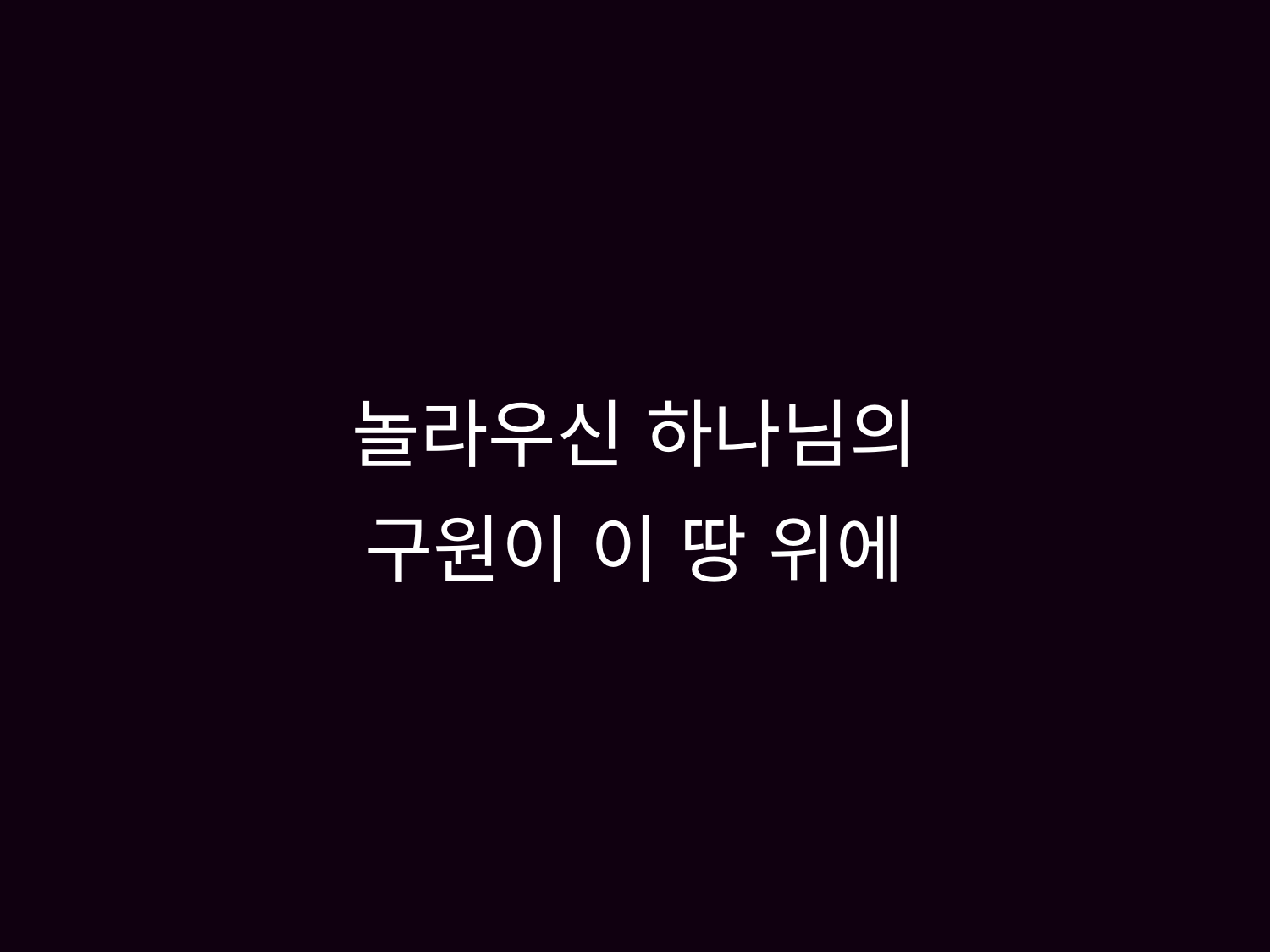

# 놀라우신 하나님의 구원이 이 땅 위에